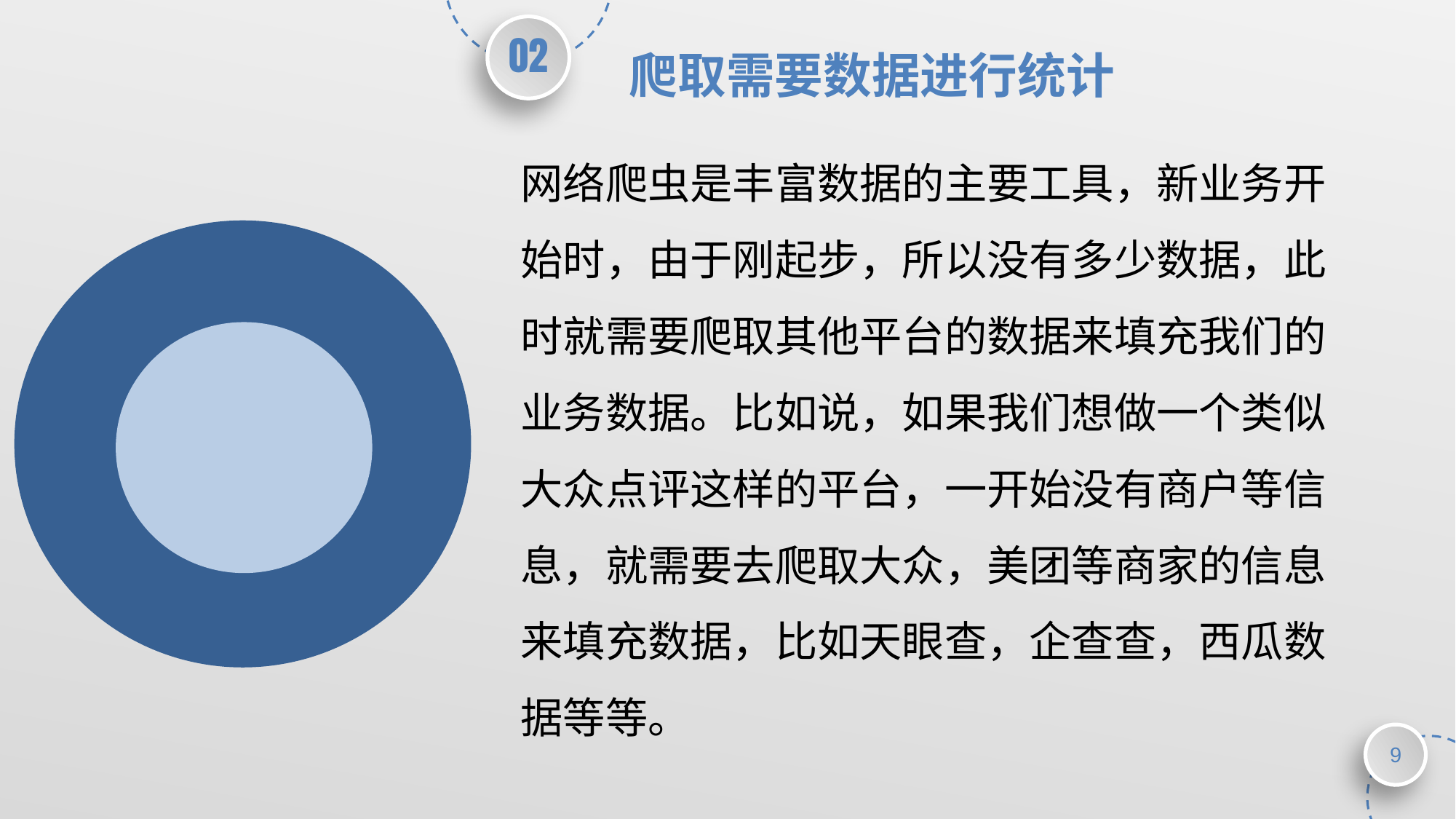

爬取需要数据进行统计
网络爬虫是丰富数据的主要工具，新业务开始时，由于刚起步，所以没有多少数据，此时就需要爬取其他平台的数据来填充我们的业务数据。比如说，如果我们想做一个类似大众点评这样的平台，一开始没有商户等信息，就需要去爬取大众，美团等商家的信息来填充数据，比如天眼查，企查查，西瓜数据等等。